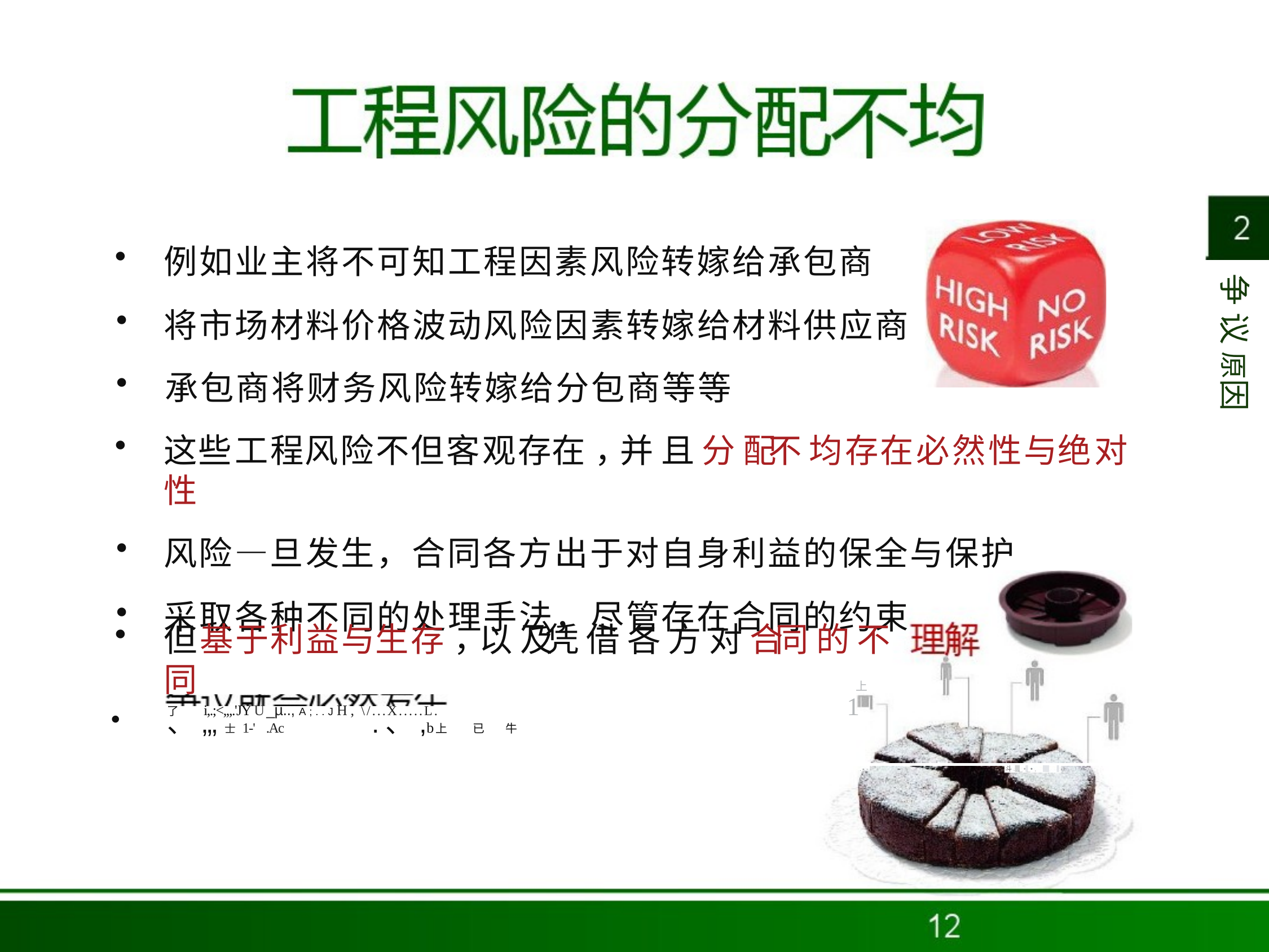

例如业主将不可知工程因素风险转嫁给承包商
将市场材料价格波动风险因素转嫁给材料供应商
承包商将财务风险转嫁给分包商等等
这些工程风险不但客观存在 ，并 且 分 配不 均存在必然性与绝对性
风险—旦发生，合同各方出于对自身利益的保全与保护
采取各种不同的处理手法，尽管存在合同的约束

争 议 原因

但基于利益与生存 ，以 及凭 借 各 方 对 合同 的 不同
、,,,士 1-'   .Ac	.、,b	上	已	牛
上
1

i,.;<,,,.'JY U _µ.., A;..JH, \/...X.....L.
了
. - -
--
- •-
斗 . . ,_ • _• ,
"·•-